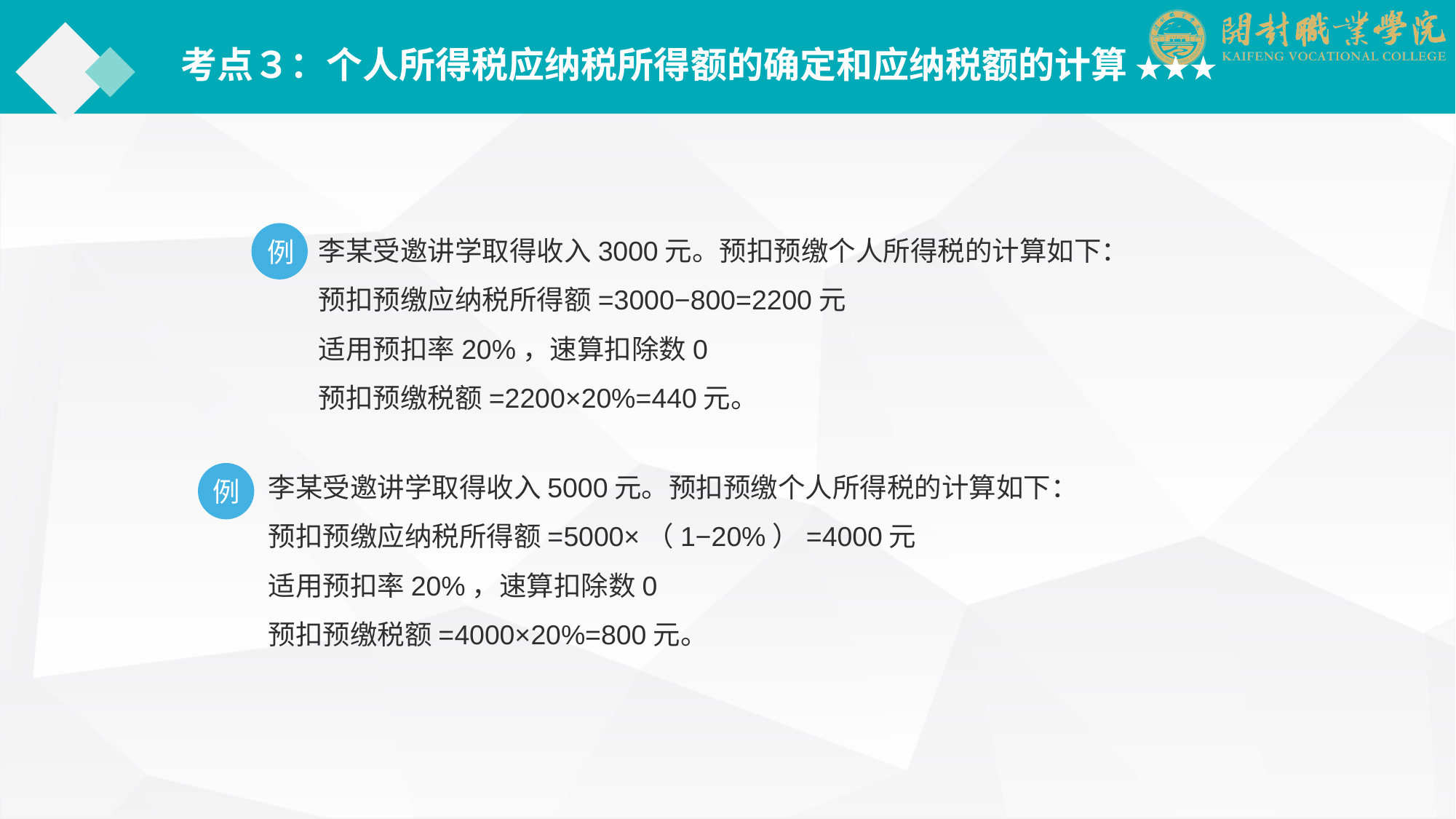

考点３：个人所得税应纳税所得额的确定和应纳税额的计算 ★★★
李某受邀讲学取得收入3000元。预扣预缴个人所得税的计算如下：
预扣预缴应纳税所得额=3000−800=2200元
适用预扣率20%，速算扣除数0
预扣预缴税额=2200×20%=440元。

例
李某受邀讲学取得收入5000元。预扣预缴个人所得税的计算如下：
预扣预缴应纳税所得额=5000×（1−20%）=4000元
适用预扣率20%，速算扣除数0
预扣预缴税额=4000×20%=800元。

例